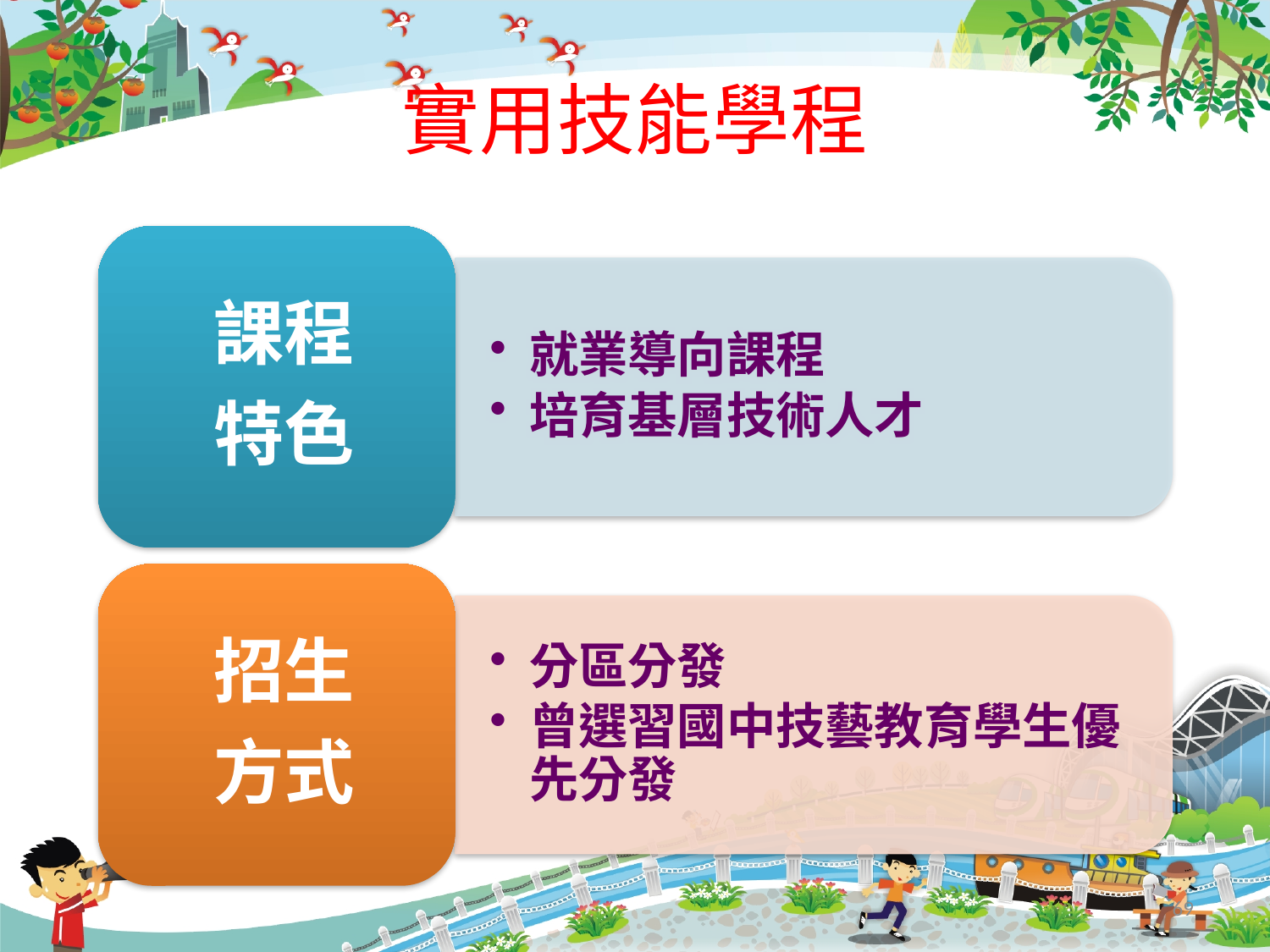

# 實用技能學程
就業導向課程
培育基層技術人才
課程
特色
分區分發
曾選習國中技藝教育學生優先分發
招生
方式
69